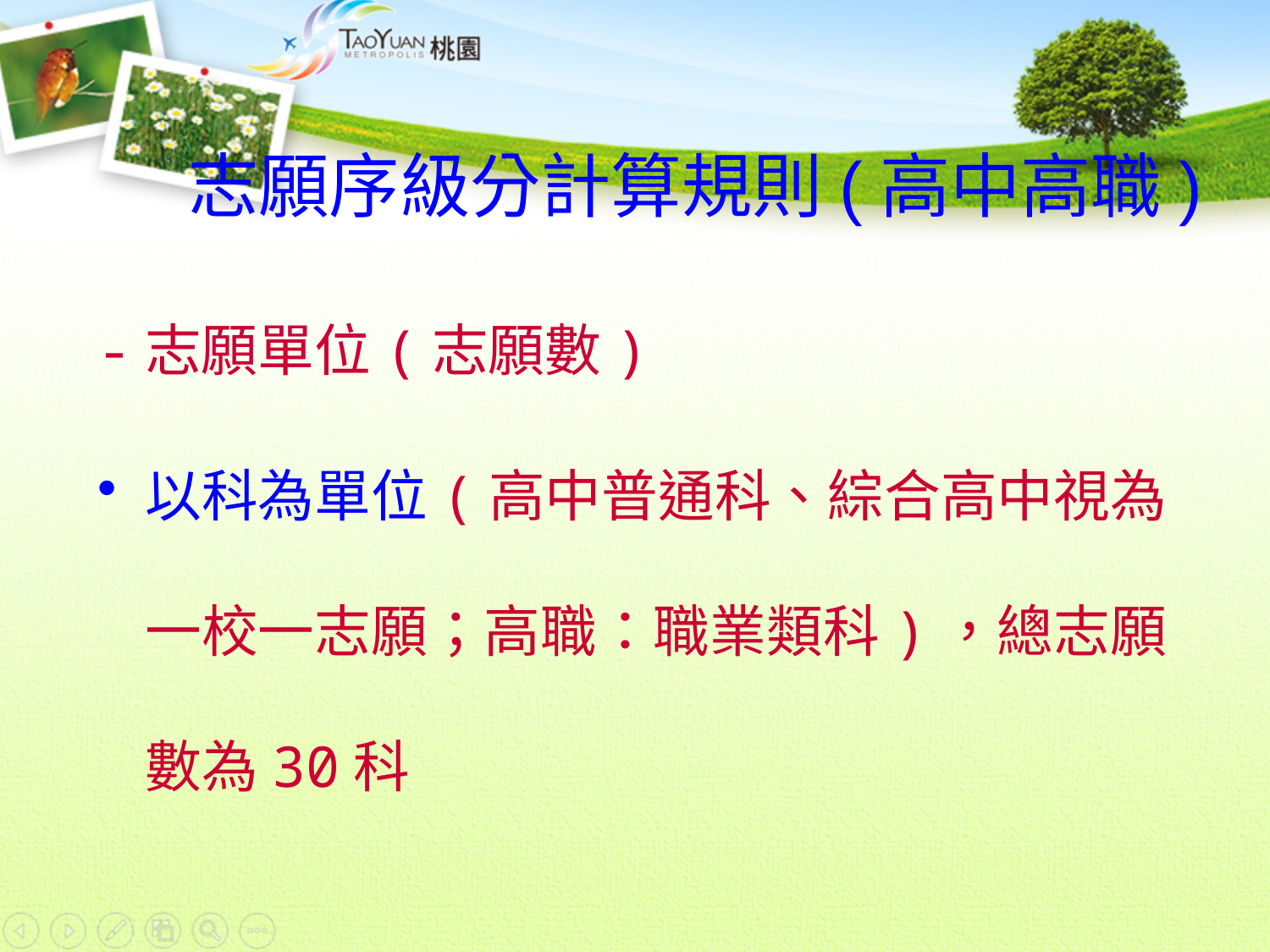

# 志願序級分計算規則(高中高職)
-志願單位(志願數)
以科為單位(高中普通科、綜合高中視為一校一志願；高職：職業類科)，總志願數為30科